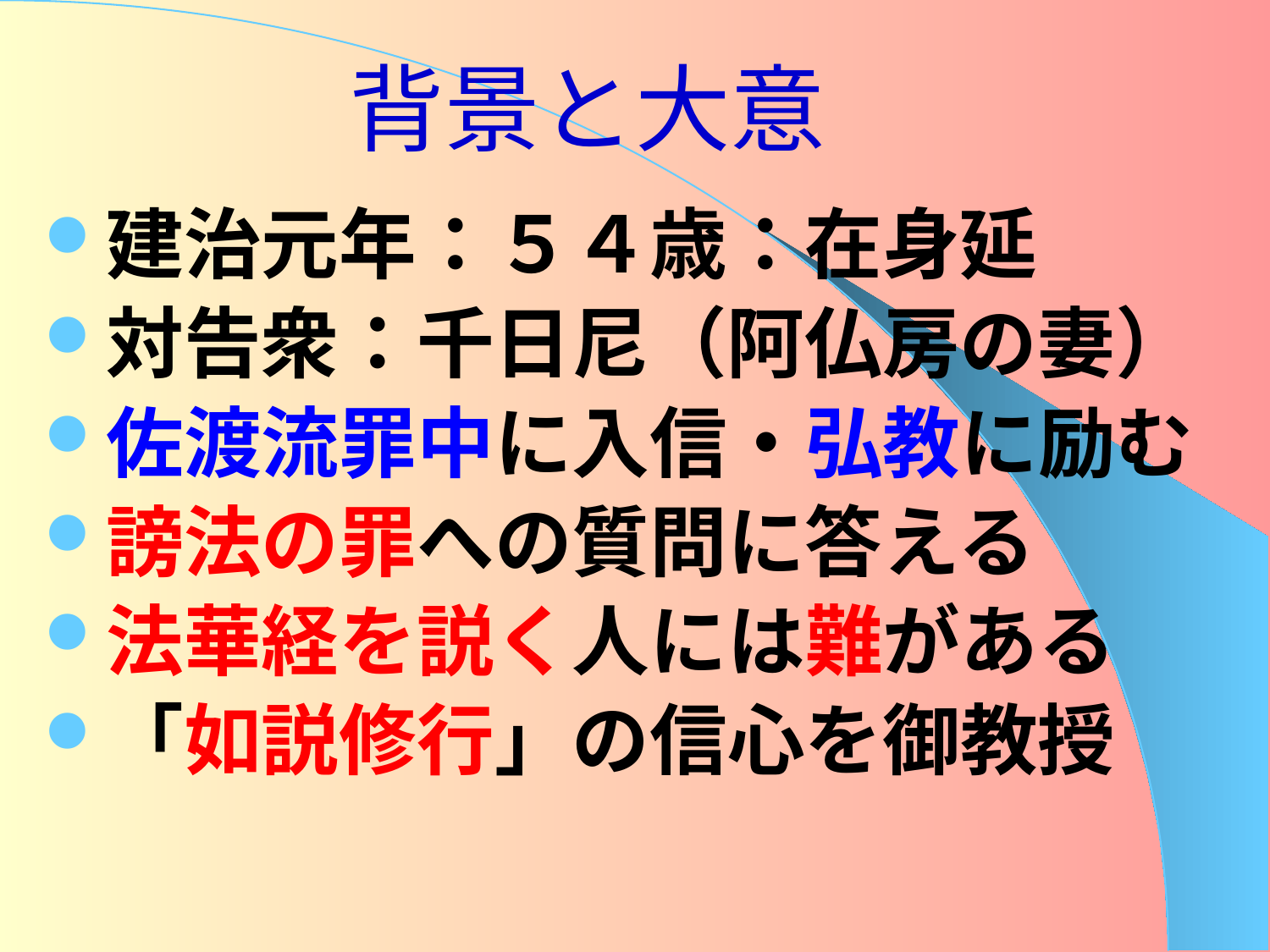

# 背景と大意
建治元年：５４歳：在身延
対告衆：千日尼（阿仏房の妻）
佐渡流罪中に入信・弘教に励む
謗法の罪への質問に答える
法華経を説く人には難がある
「如説修行」の信心を御教授